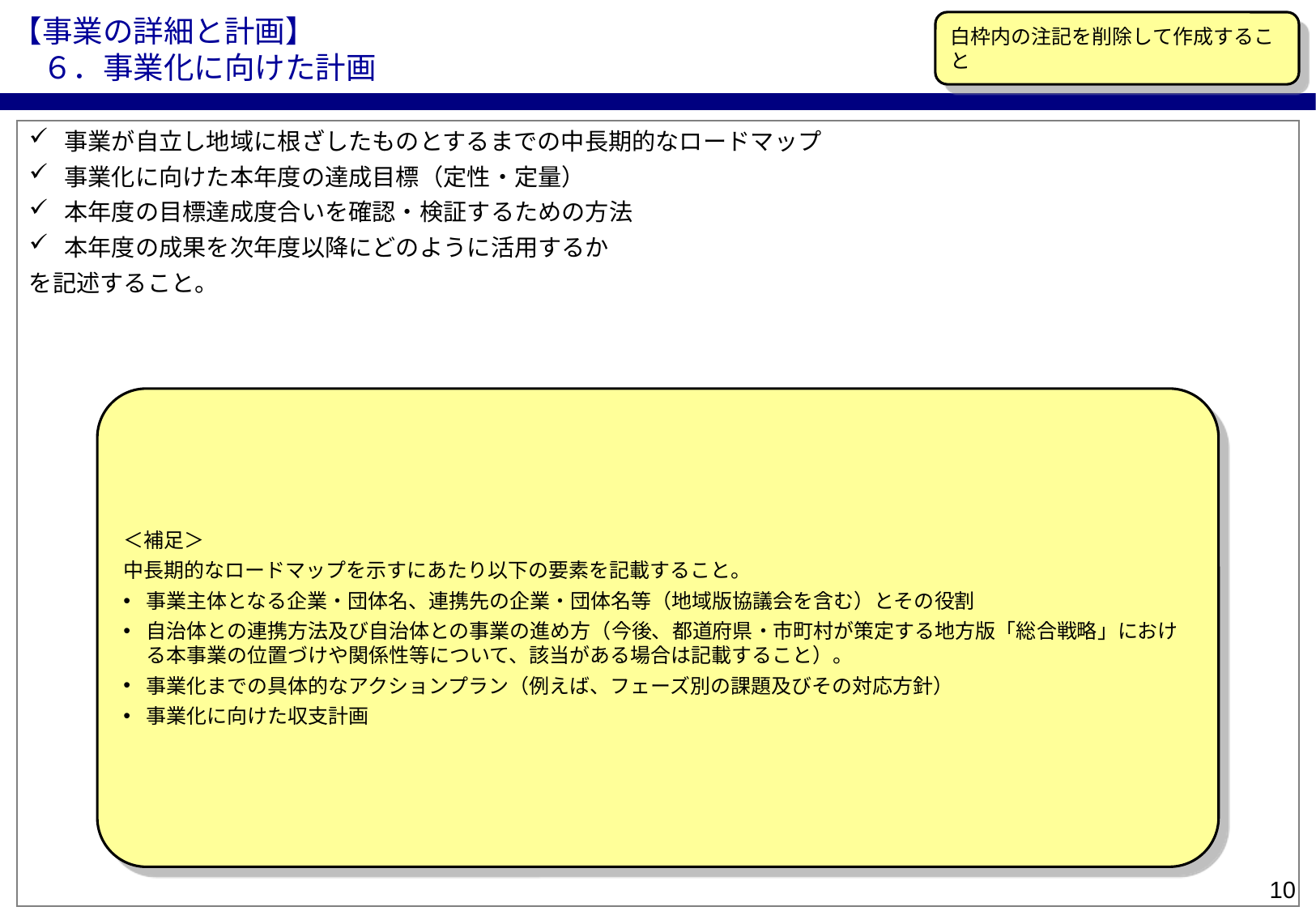

【事業の詳細と計画】
　６．事業化に向けた計画
白枠内の注記を削除して作成すること
事業が自立し地域に根ざしたものとするまでの中長期的なロードマップ
事業化に向けた本年度の達成目標（定性・定量）
本年度の目標達成度合いを確認・検証するための方法
本年度の成果を次年度以降にどのように活用するか
を記述すること。
＜補足＞
中長期的なロードマップを示すにあたり以下の要素を記載すること。
事業主体となる企業・団体名、連携先の企業・団体名等（地域版協議会を含む）とその役割
自治体との連携方法及び自治体との事業の進め方（今後、都道府県・市町村が策定する地方版「総合戦略」における本事業の位置づけや関係性等について、該当がある場合は記載すること）。
事業化までの具体的なアクションプラン（例えば、フェーズ別の課題及びその対応方針）
事業化に向けた収支計画